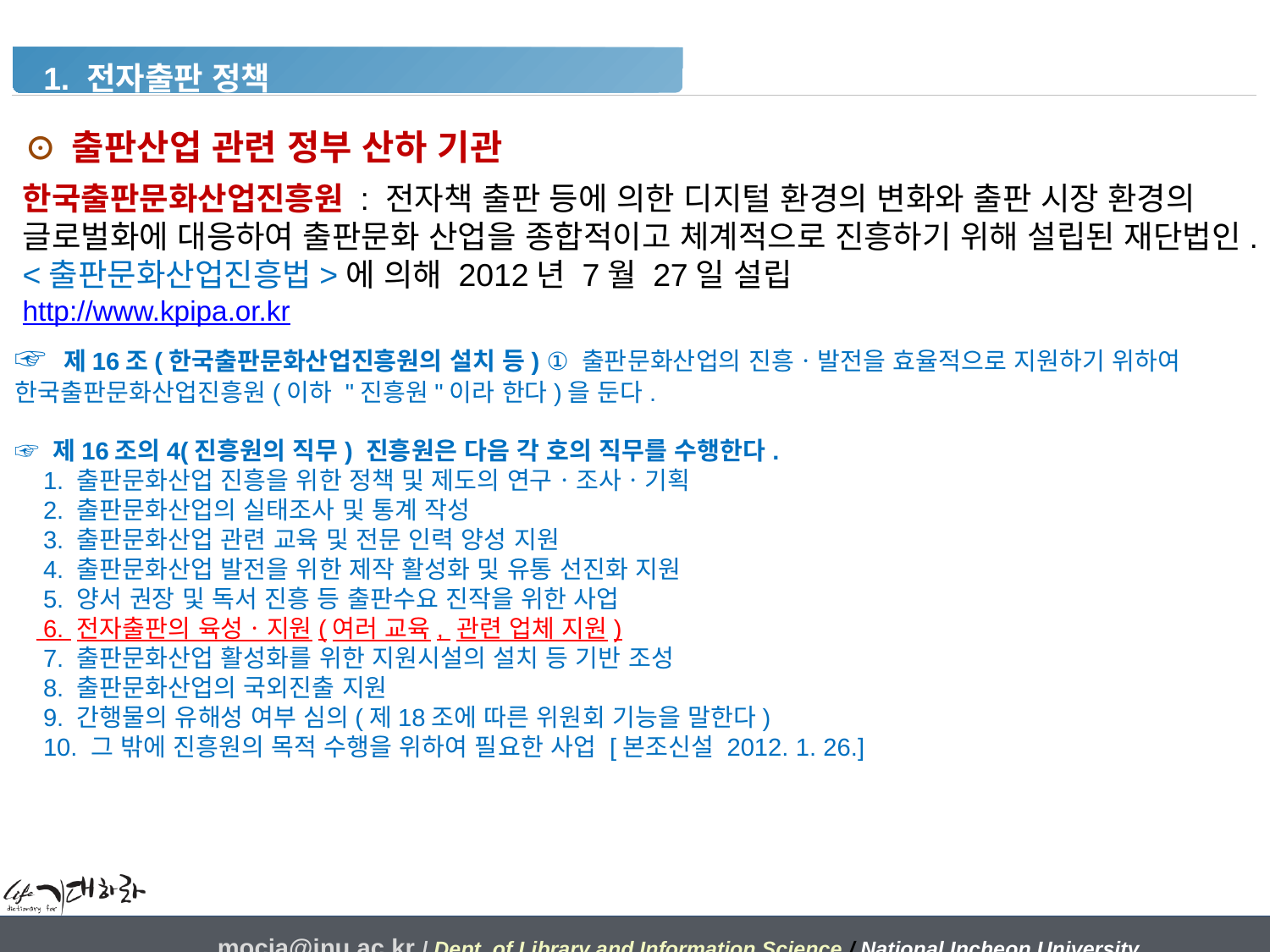

1. 전자출판 정책
⊙ 출판산업 관련 정부 산하 기관

한국출판문화산업진흥원 : 전자책 출판 등에 의한 디지털 환경의 변화와 출판 시장 환경의 글로벌화에 대응하여 출판문화 산업을 종합적이고 체계적으로 진흥하기 위해 설립된 재단법인. <출판문화산업진흥법>에 의해 2012년 7월 27일 설립
http://www.kpipa.or.kr
☞ 제16조(한국출판문화산업진흥원의 설치 등) ① 출판문화산업의 진흥ㆍ발전을 효율적으로 지원하기 위하여 한국출판문화산업진흥원(이하 "진흥원"이라 한다)을 둔다.

☞ 제16조의4(진흥원의 직무) 진흥원은 다음 각 호의 직무를 수행한다.
    1. 출판문화산업 진흥을 위한 정책 및 제도의 연구ㆍ조사ㆍ기획
    2. 출판문화산업의 실태조사 및 통계 작성
    3. 출판문화산업 관련 교육 및 전문 인력 양성 지원
    4. 출판문화산업 발전을 위한 제작 활성화 및 유통 선진화 지원
    5. 양서 권장 및 독서 진흥 등 출판수요 진작을 위한 사업
    6. 전자출판의 육성ㆍ지원(여러 교육, 관련 업체 지원)
    7. 출판문화산업 활성화를 위한 지원시설의 설치 등 기반 조성
    8. 출판문화산업의 국외진출 지원
    9. 간행물의 유해성 여부 심의(제18조에 따른 위원회 기능을 말한다)
    10. 그 밖에 진흥원의 목적 수행을 위하여 필요한 사업 [본조신설 2012. 1. 26.]

mocja@inu.ac.kr / Dept. of Library and Information Science / National Incheon University